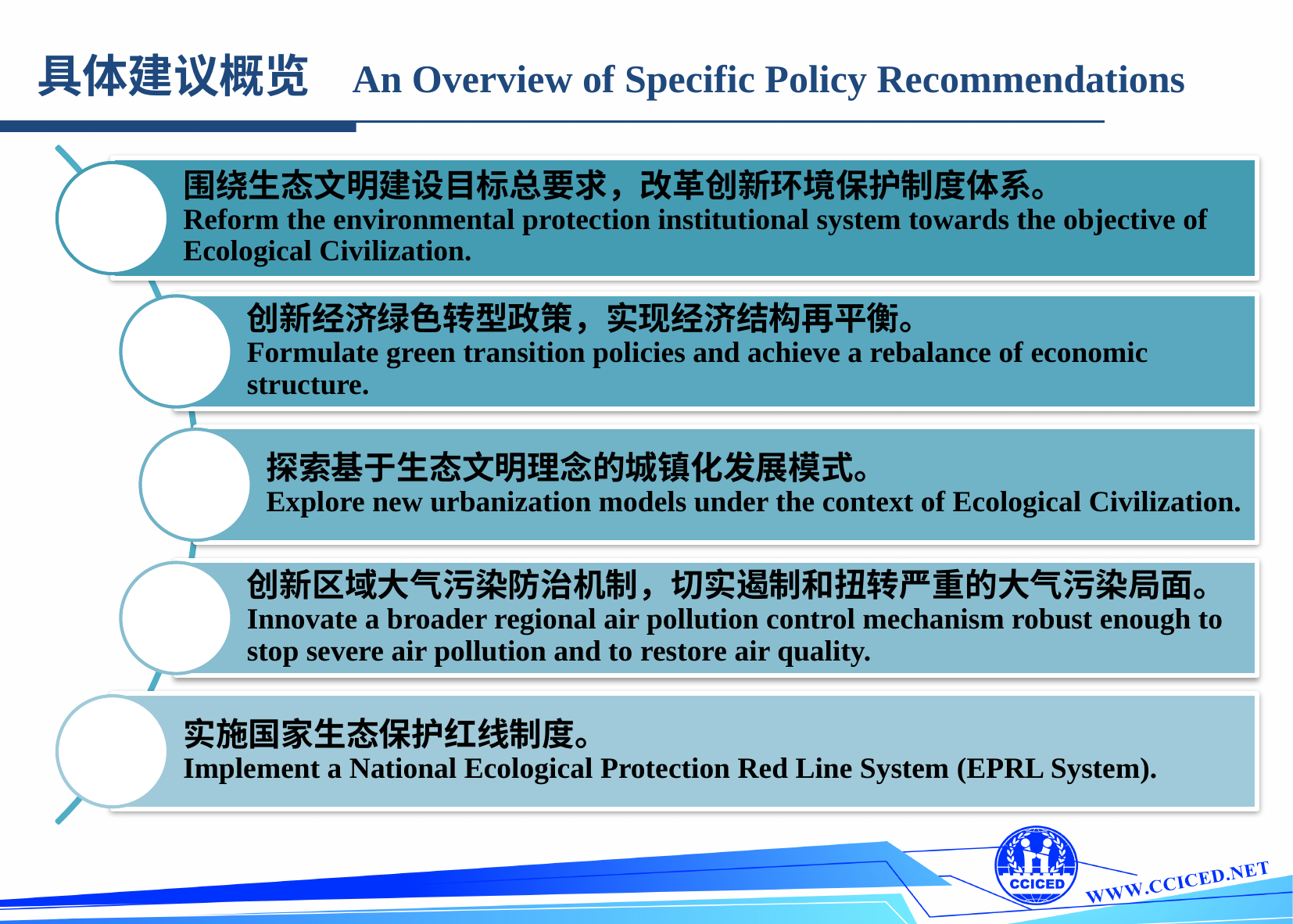

具体建议概览   An Overview of Specific Policy Recommendations
围绕生态文明建设目标总要求，改革创新环境保护制度体系。
Reform the environmental protection institutional system towards the objective of Ecological Civilization.
创新经济绿色转型政策，实现经济结构再平衡。
Formulate green transition policies and achieve a rebalance of economic structure.
探索基于生态文明理念的城镇化发展模式。
Explore new urbanization models under the context of Ecological Civilization.
创新区域大气污染防治机制，切实遏制和扭转严重的大气污染局面。
Innovate a broader regional air pollution control mechanism robust enough to stop severe air pollution and to restore air quality.
实施国家生态保护红线制度。
Implement a National Ecological Protection Red Line System (EPRL System).